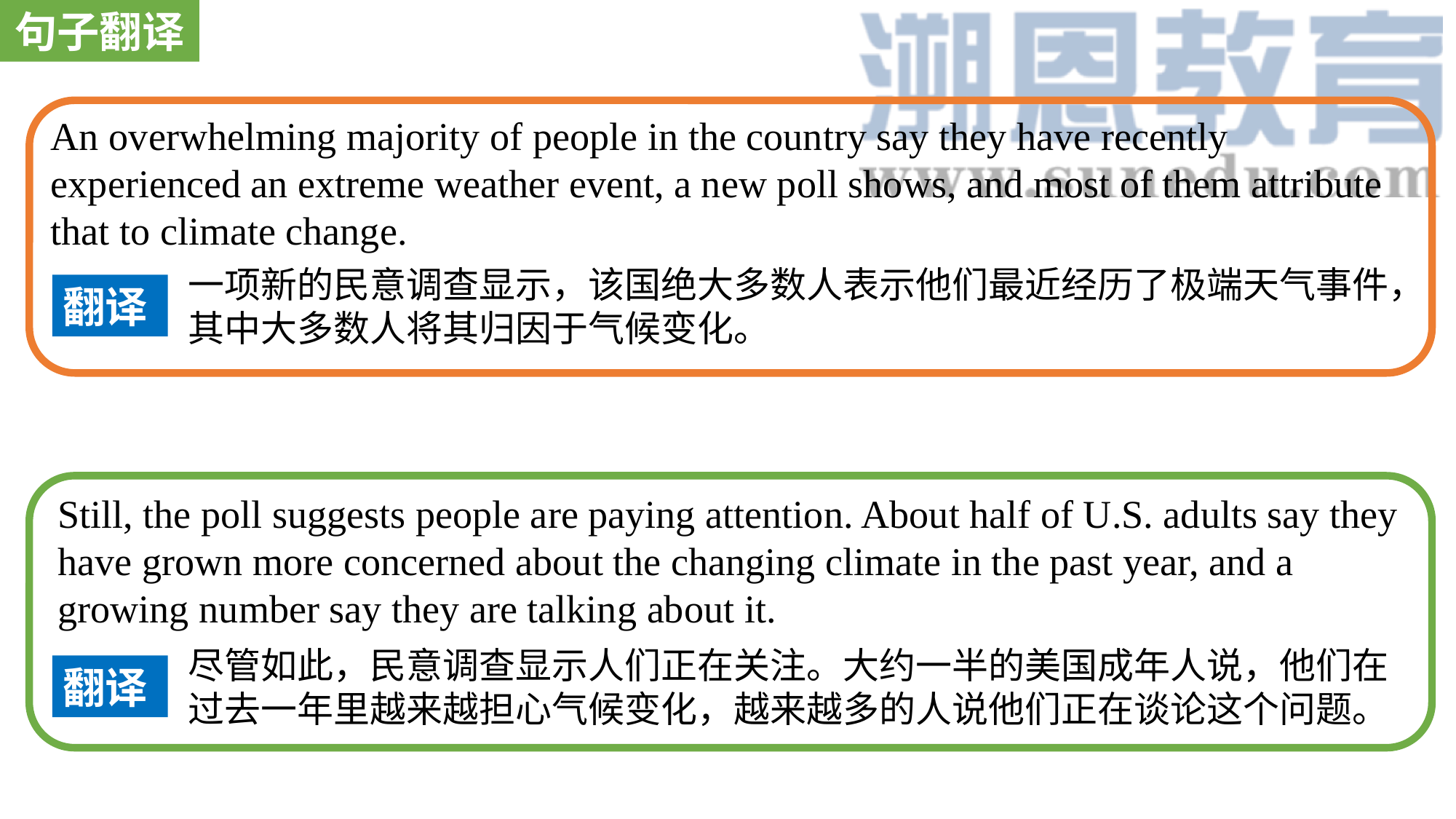

句子翻译

An overwhelming majority of people in the country say they have recently experienced an extreme weather event, a new poll shows, and most of them attribute that to climate change.
一项新的民意调查显示，该国绝大多数人表示他们最近经历了极端天气事件，其中大多数人将其归因于气候变化。
翻译

Still, the poll suggests people are paying attention. About half of U.S. adults say they have grown more concerned about the changing climate in the past year, and a growing number say they are talking about it.
尽管如此，民意调查显示人们正在关注。大约一半的美国成年人说，他们在过去一年里越来越担心气候变化，越来越多的人说他们正在谈论这个问题。
翻译